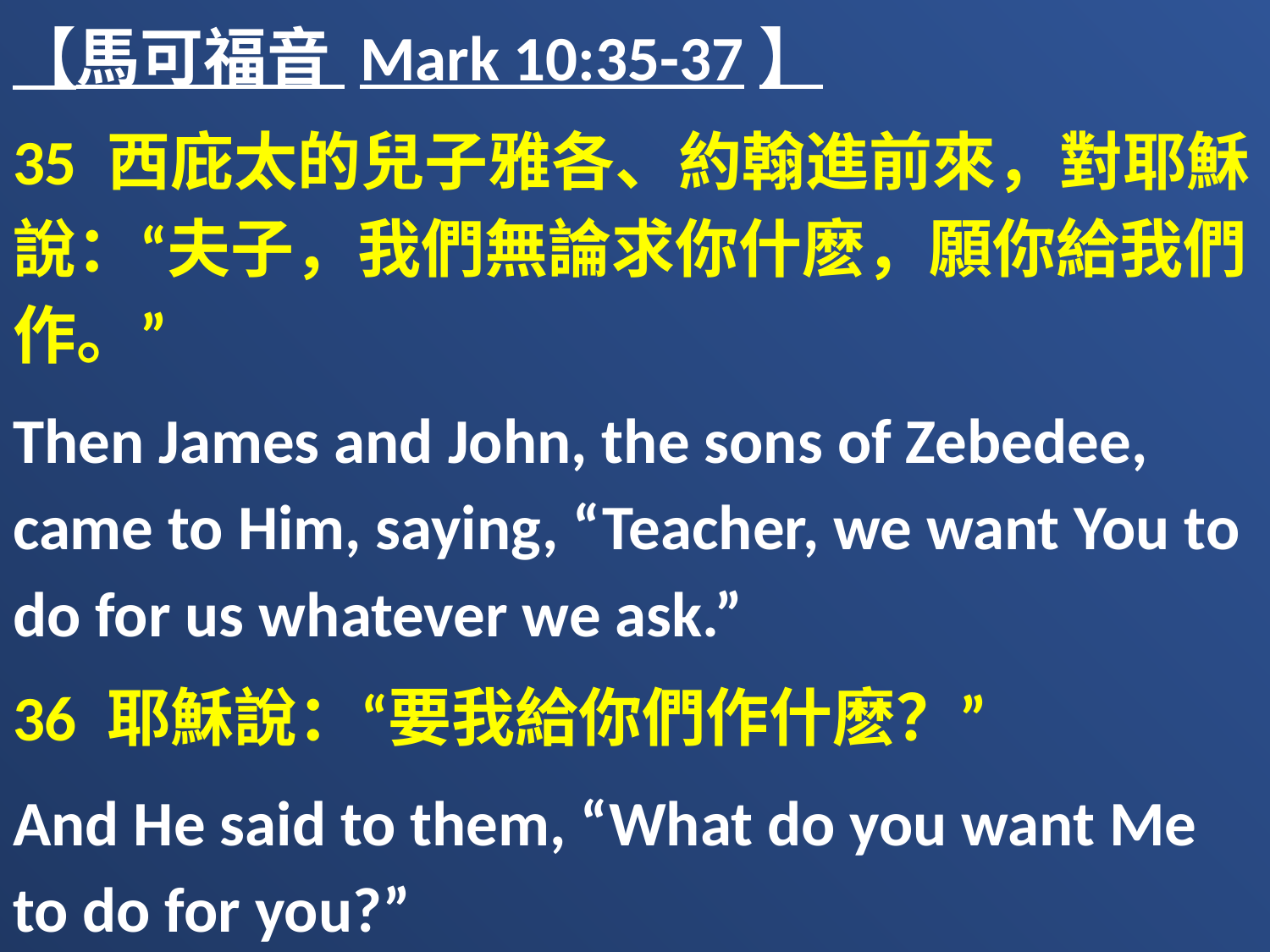

【馬可福音 Mark 10:35-37】
35 西庇太的兒子雅各、約翰進前來，對耶穌說：“夫子，我們無論求你什麽，願你給我們作。”
Then James and John, the sons of Zebedee, came to Him, saying, “Teacher, we want You to do for us whatever we ask.”
36 耶穌說：“要我給你們作什麽？”
And He said to them, “What do you want Me to do for you?”